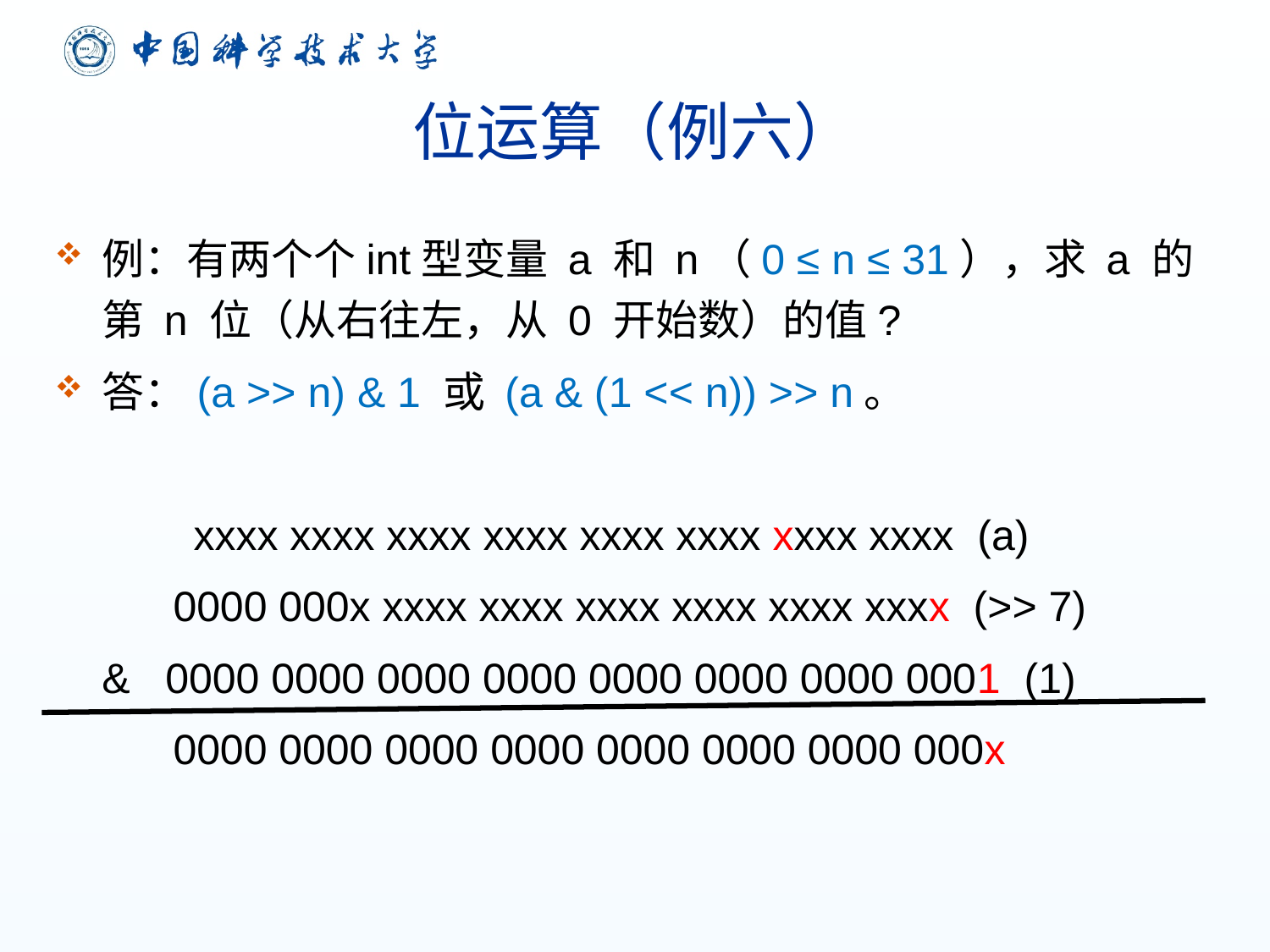

# 位运算（例六）
例：有两个个int型变量 a 和 n（0 ≤ n ≤ 31），求 a 的第 n 位（从右往左，从 0 开始数）的值?
答：(a >> n) & 1 或 (a & (1 << n)) >> n。

	 xxxx xxxx xxxx xxxx xxxx xxxx xxxx xxxx  (a)
          0000 000x xxxx xxxx xxxx xxxx xxxx xxxx  (>> 7)
    &   0000 0000 0000 0000 0000 0000 0000 0001  (1)
          0000 0000 0000 0000 0000 0000 0000 000x